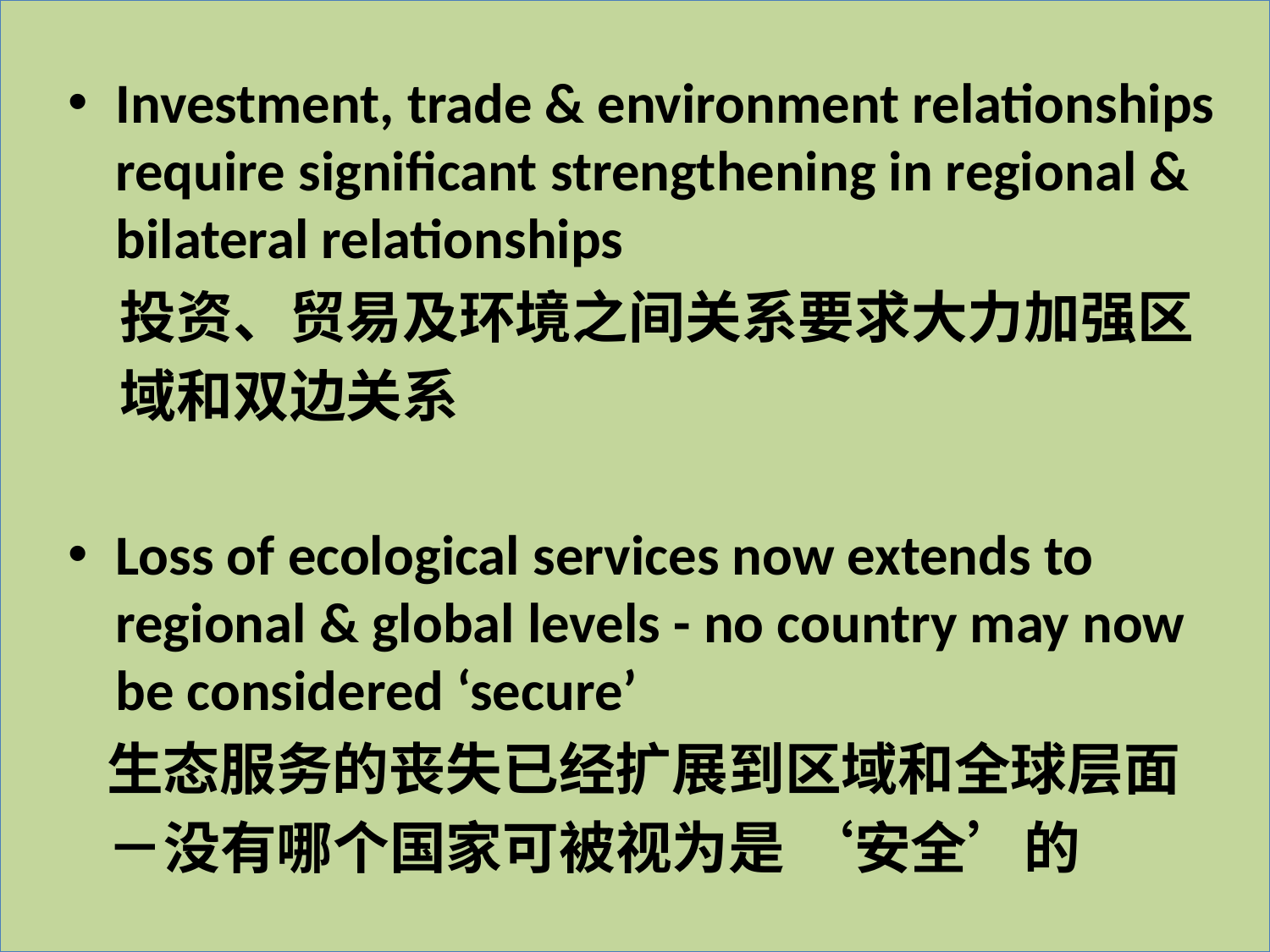

Investment, trade & environment relationships require significant strengthening in regional & bilateral relationships
   投资、贸易及环境之间关系要求大力加强区
   域和双边关系

Loss of ecological services now extends to regional & global levels - no country may now be considered ‘secure’
  生态服务的丧失已经扩展到区域和全球层面
  －没有哪个国家可被视为是 ‘安全’的

28